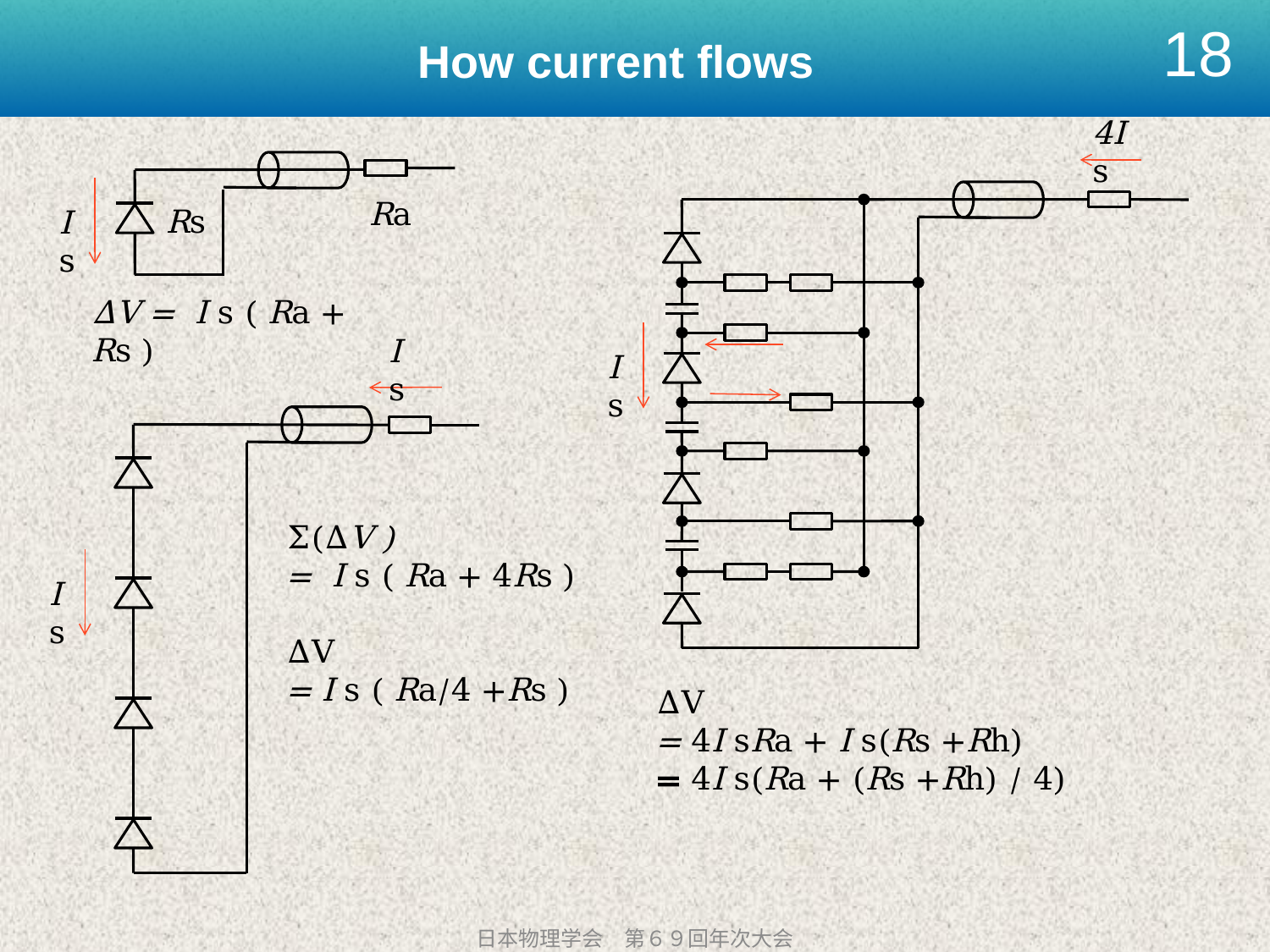

# How current flows
18
4I s

Ra

Rs
I s

ΔV =  I s ( Ra + Rs )
I s

I s

Σ(ΔV )
=  I s ( Ra + 4Rs )

ΔV
= I s ( Ra/4 +Rs )

I s

ΔV
= 4I sRa + I s(Rs +Rh)
= 4I s(Ra + (Rs +Rh) / 4)

日本物理学会　第６９回年次大会